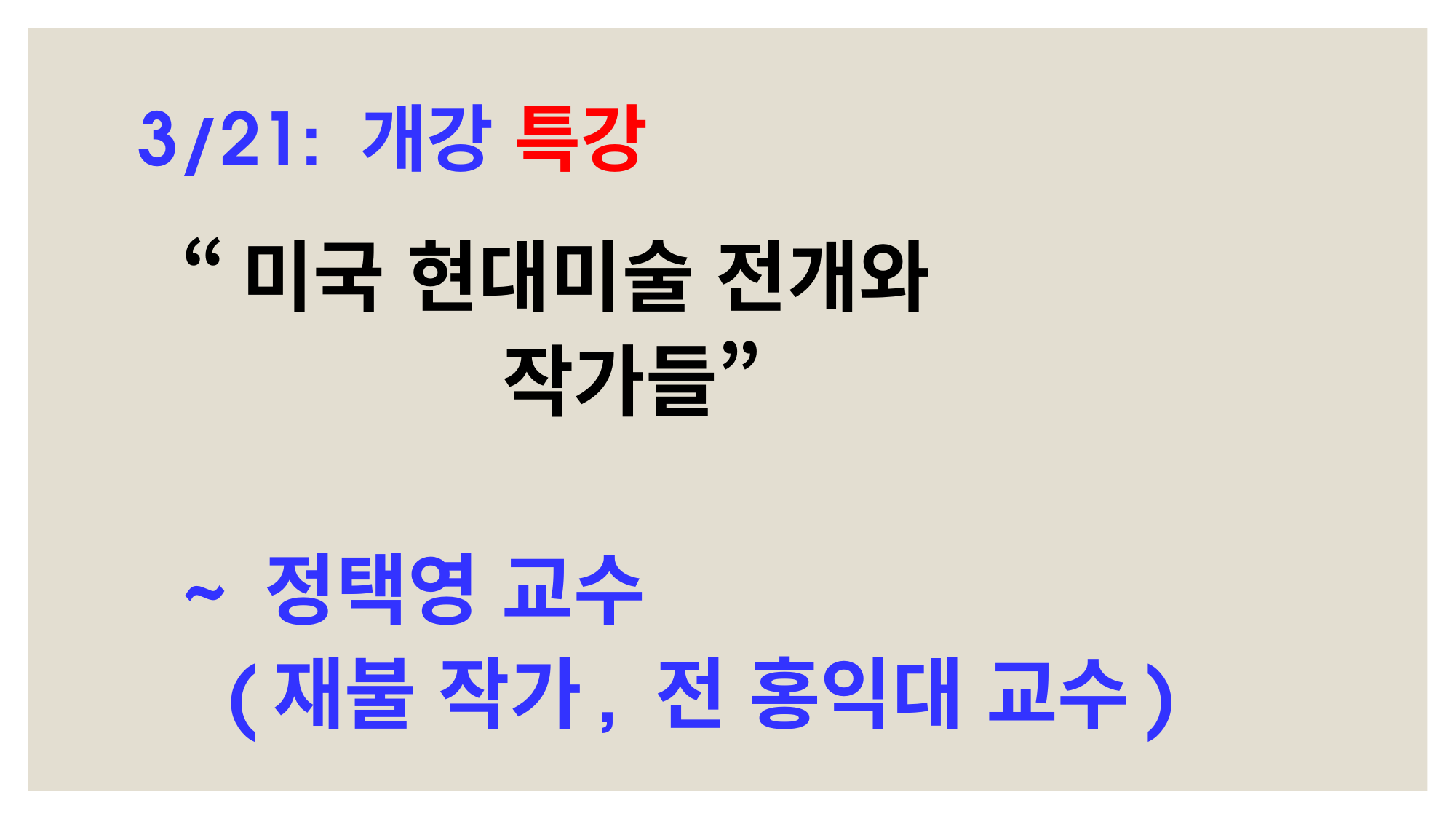

# 3/21: 개강 특강
  “미국 현대미술 전개와
                작가들”

  ~ 정택영 교수
    (재불 작가, 전 홍익대 교수)